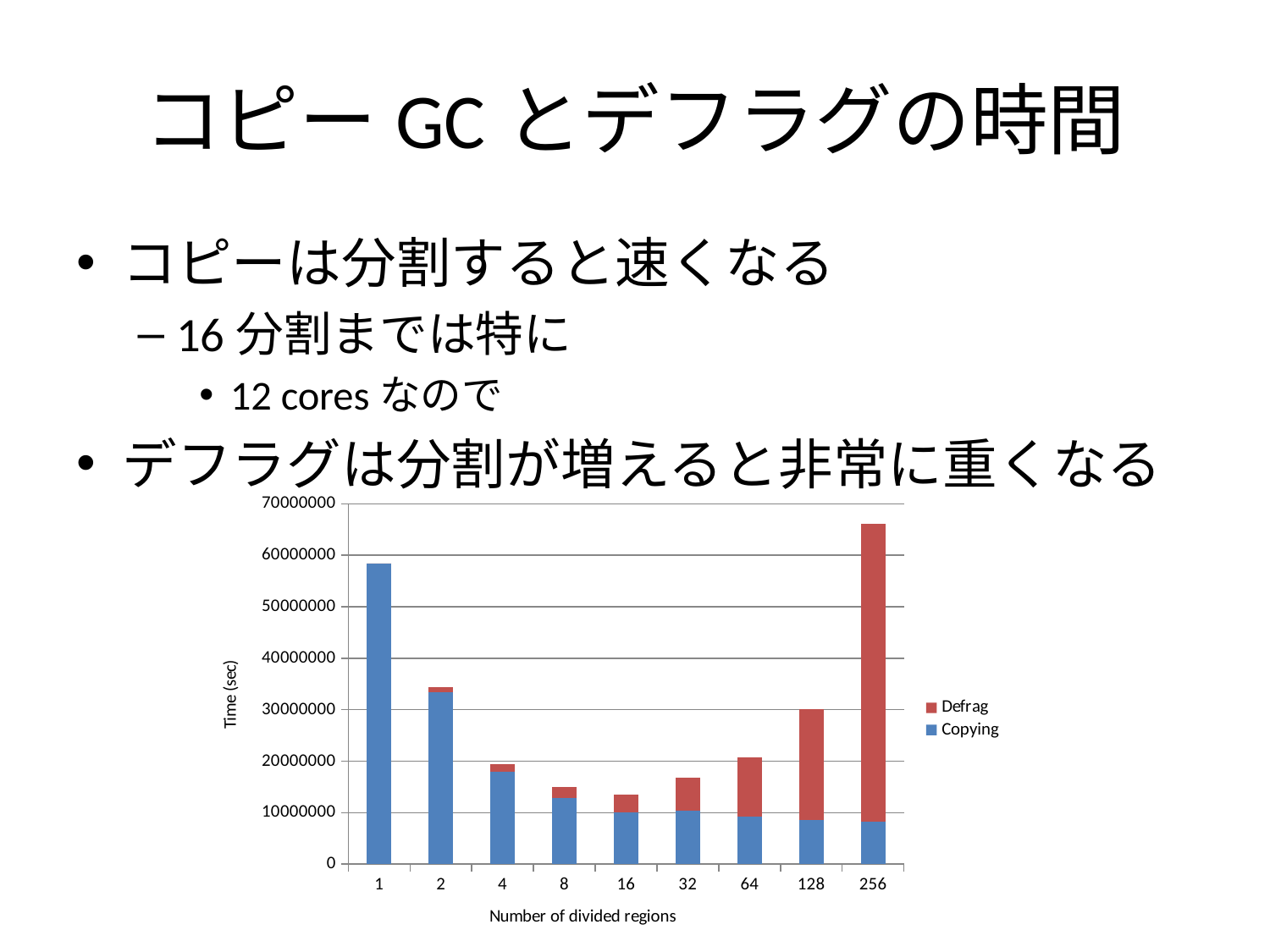

# コピーGCとデフラグの時間
コピーは分割すると速くなる
16分割までは特に
12 coresなので
デフラグは分割が増えると非常に重くなる

### Chart

| Category |  |  |
|---|---|---|
| 1 | 58401716.601 | 8.844 |
| 2 | 33332220.511 | 1124982.296 |
| 4 | 17929331.174 | 1428547.207 |
| 8 | 12860279.232 | 2068249.62 |
| 16 | 10095923.039 | 3439689.676 |
| 32 | 10376419.173 | 6410109.919 |
| 64 | 9276571.642 | 11539134.617 |
| 128 | 8639021.407 | 21510415.252 |
| 256 | 8292819.428 | 57850479.836 |